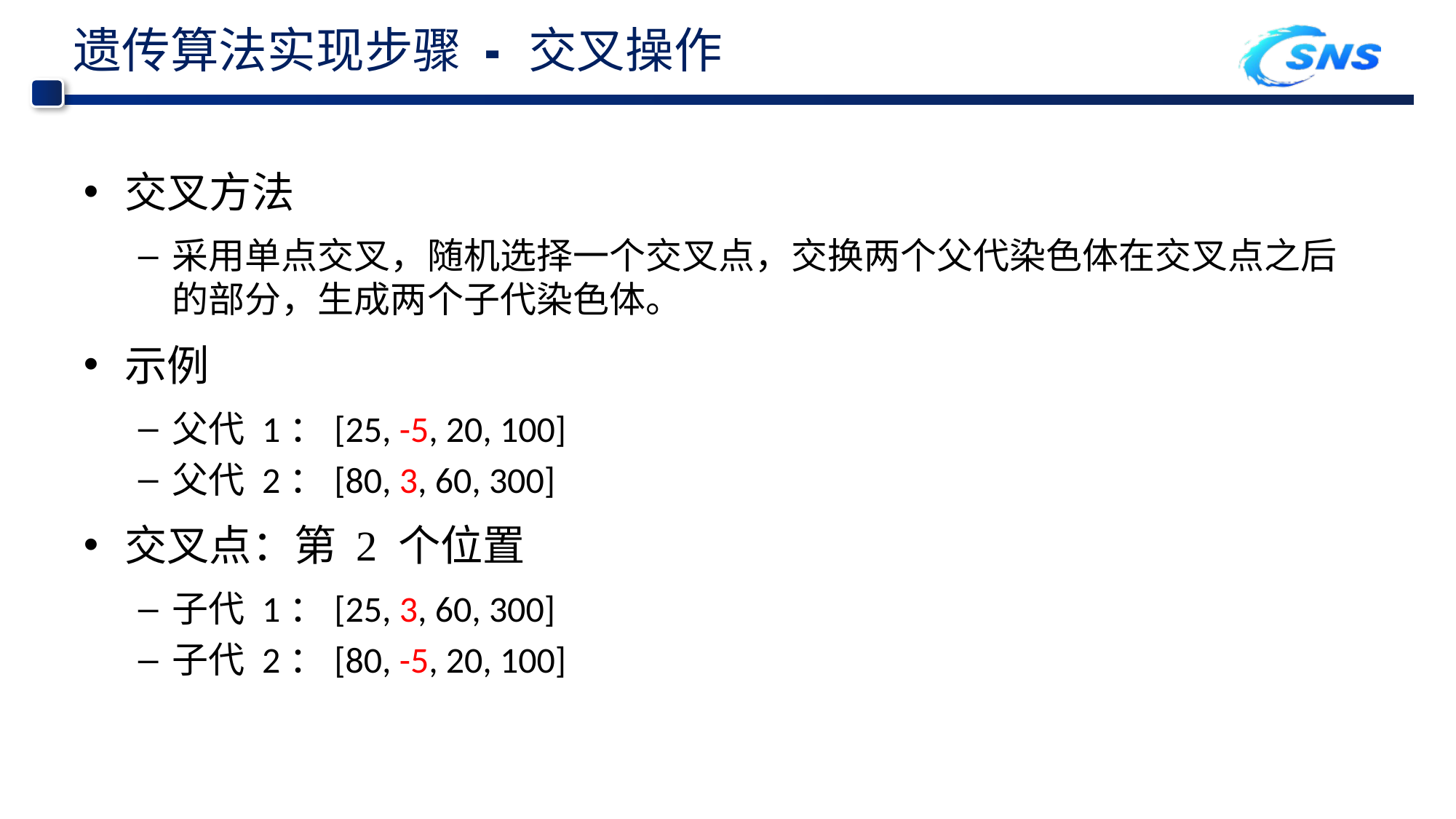

# 遗传算法实现步骤 - 交叉操作
交叉方法
采用单点交叉，随机选择一个交叉点，交换两个父代染色体在交叉点之后的部分，生成两个子代染色体。
示例
父代 1：[25, -5, 20, 100]
父代 2：[80, 3, 60, 300]
交叉点：第 2 个位置
子代 1：[25, 3, 60, 300]
子代 2：[80, -5, 20, 100]
8